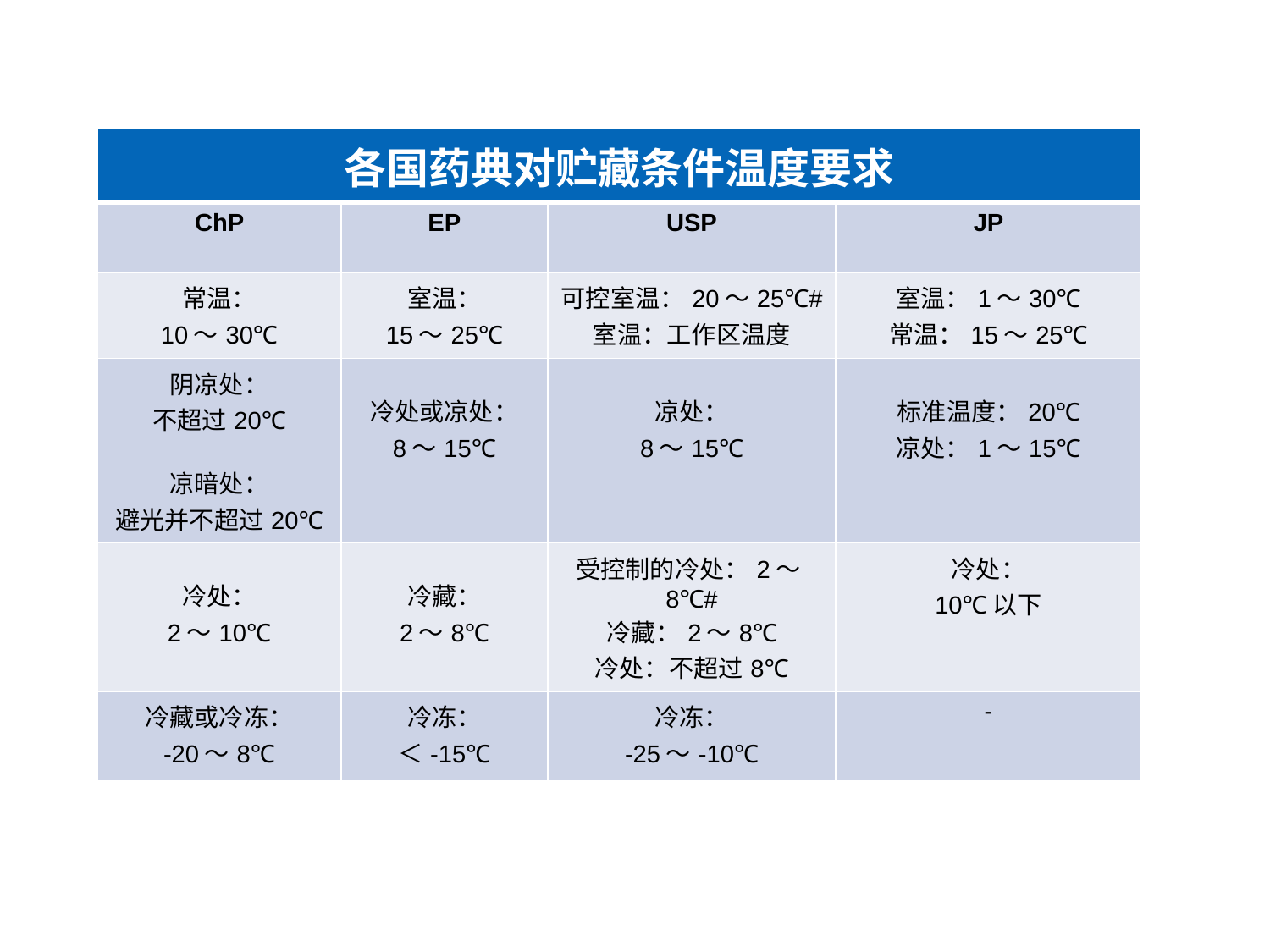

| 各国药典对贮藏条件温度要求 |  |  |  |
| --- | --- | --- | --- |
| ChP | EP | USP | JP |
| 常温： 10～30℃ | 室温： 15～25℃ | 可控室温：20～25℃# 室温：工作区温度 | 室温：1～30℃ 常温：15～25℃ |
| 阴凉处： 不超过20℃ 凉暗处： 避光并不超过20℃ | 冷处或凉处： 8～15℃ | 凉处： 8～15℃ | 标准温度：20℃ 凉处：1～15℃ |
| 冷处： 2～10℃ | 冷藏： 2～8℃ | 受控制的冷处：2～8℃# 冷藏：2～8℃ 冷处：不超过8℃ | 冷处： 10℃以下 |
| 冷藏或冷冻： -20～8℃ | 冷冻： ＜-15℃ | 冷冻： -25～-10℃ | - |